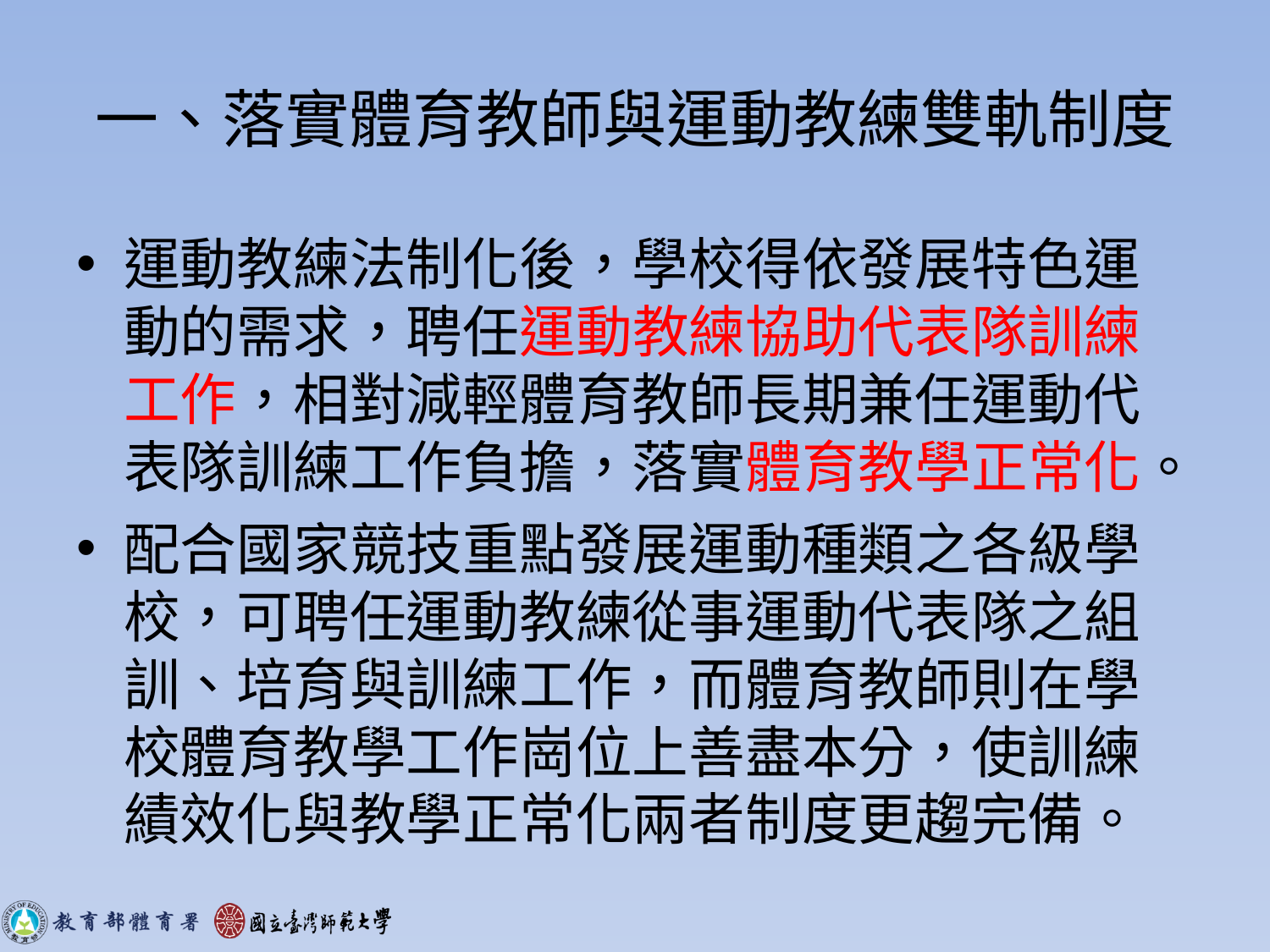

# 一、落實體育教師與運動教練雙軌制度
運動教練法制化後，學校得依發展特色運動的需求，聘任運動教練協助代表隊訓練工作，相對減輕體育教師長期兼任運動代表隊訓練工作負擔，落實體育教學正常化。
配合國家競技重點發展運動種類之各級學校，可聘任運動教練從事運動代表隊之組訓、培育與訓練工作，而體育教師則在學校體育教學工作崗位上善盡本分，使訓練績效化與教學正常化兩者制度更趨完備。